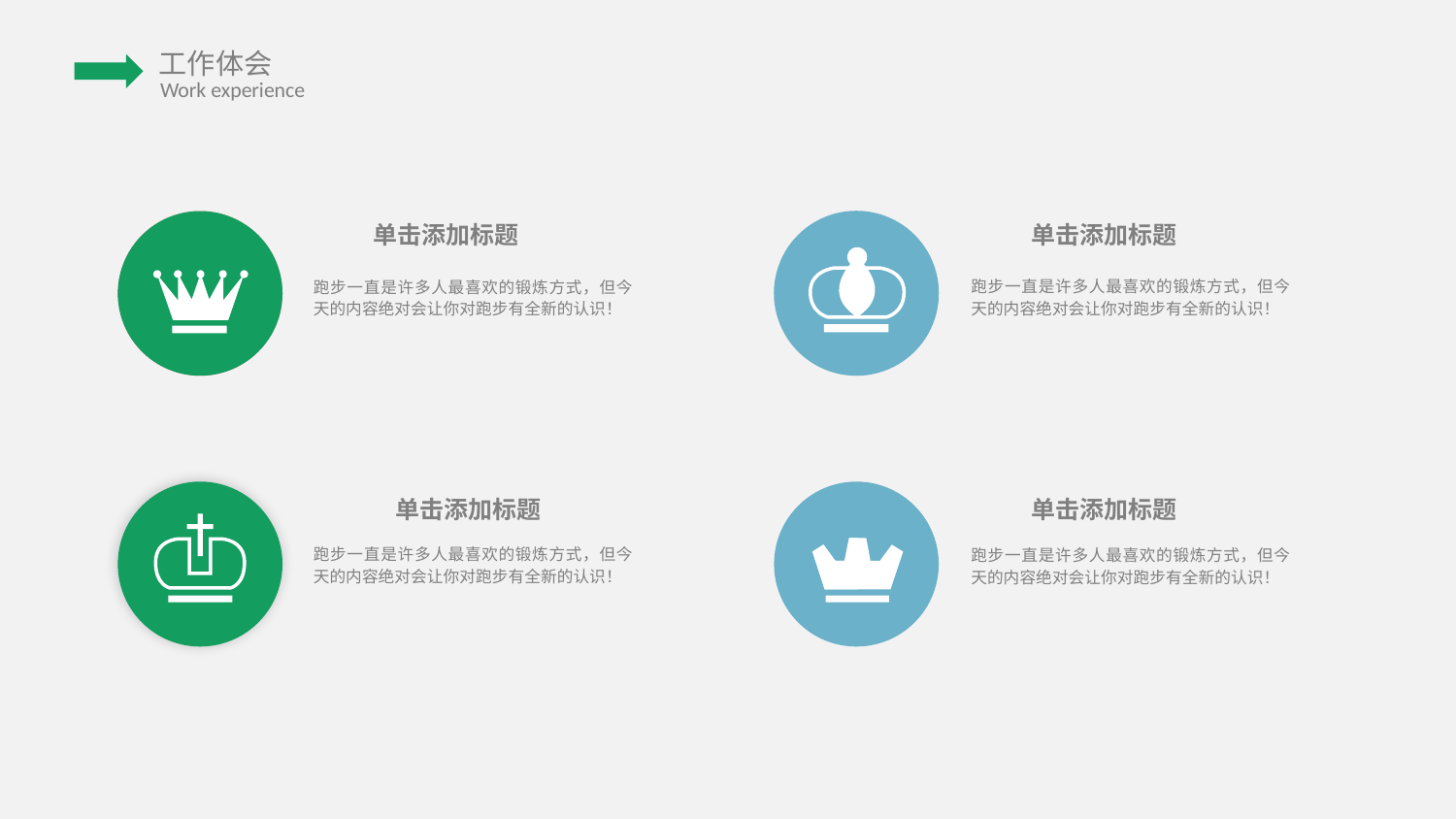

单击添加标题
单击添加标题

跑步一直是许多人最喜欢的锻炼方式，但今天的内容绝对会让你对跑步有全新的认识！
跑步一直是许多人最喜欢的锻炼方式，但今天的内容绝对会让你对跑步有全新的认识！

单击添加标题
单击添加标题
跑步一直是许多人最喜欢的锻炼方式，但今天的内容绝对会让你对跑步有全新的认识！
跑步一直是许多人最喜欢的锻炼方式，但今天的内容绝对会让你对跑步有全新的认识！